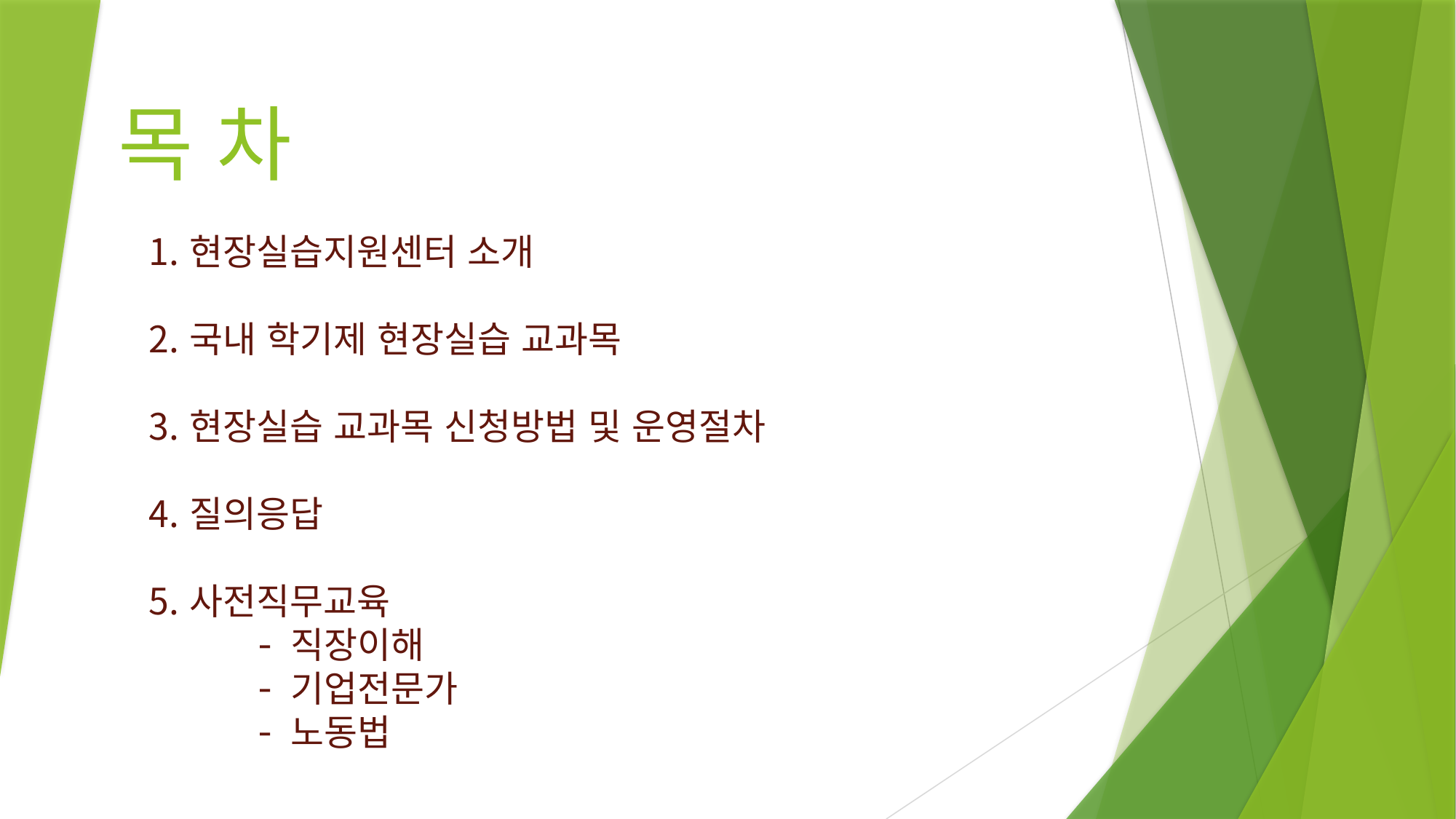

# 목 차
현장실습지원센터 소개

국내 학기제 현장실습 교과목

현장실습 교과목 신청방법 및 운영절차

질의응답

사전직무교육
	- 직장이해
	- 기업전문가
	- 노동법